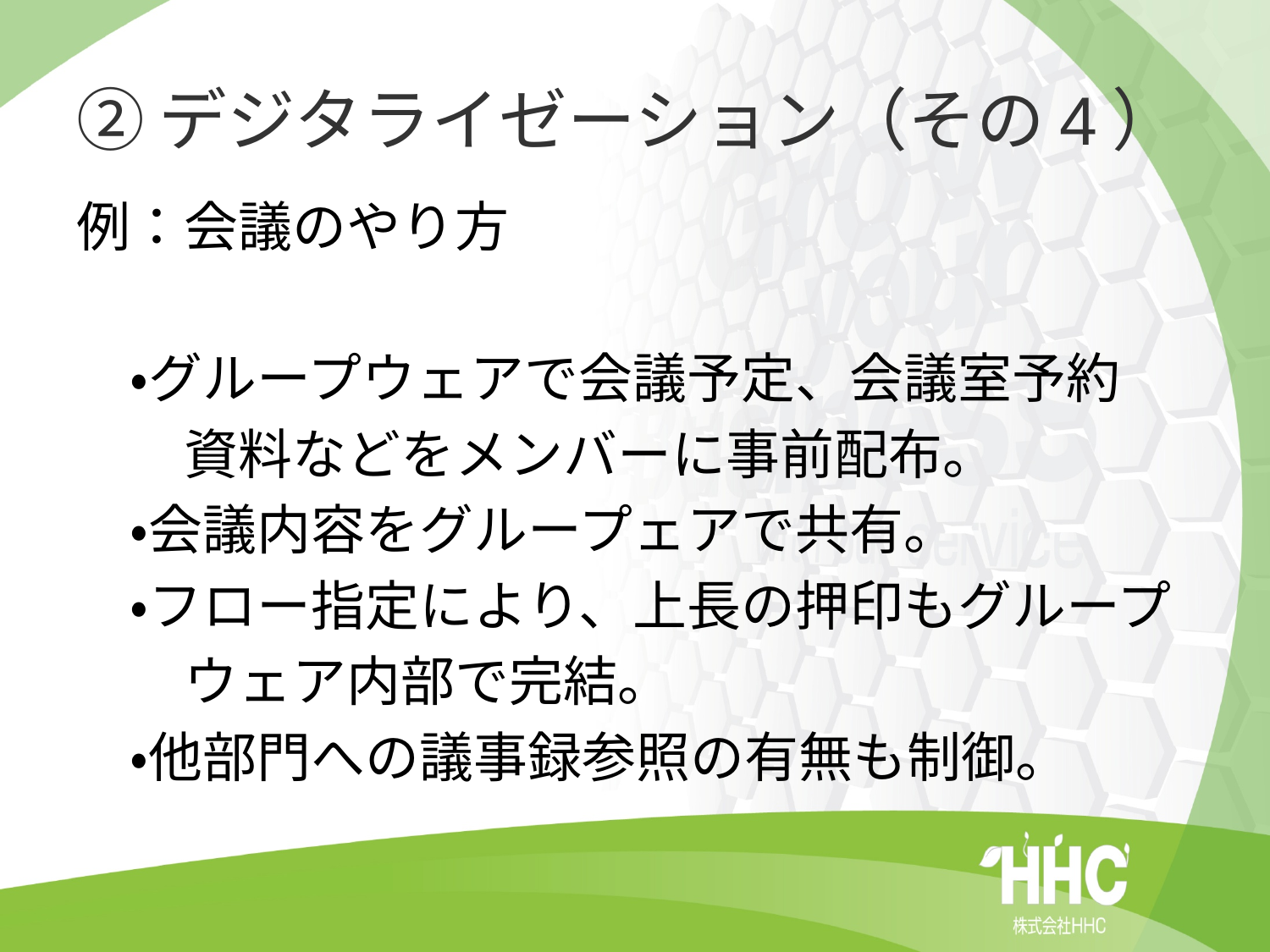

# ②デジタライゼーション（その4）
例：会議のやり方

　・グループウェアで会議予定、会議室予約
　　資料などをメンバーに事前配布。
　・会議内容をグループェアで共有。
　・フロー指定により、上長の押印もグループ
　　ウェア内部で完結。
　・他部門への議事録参照の有無も制御。